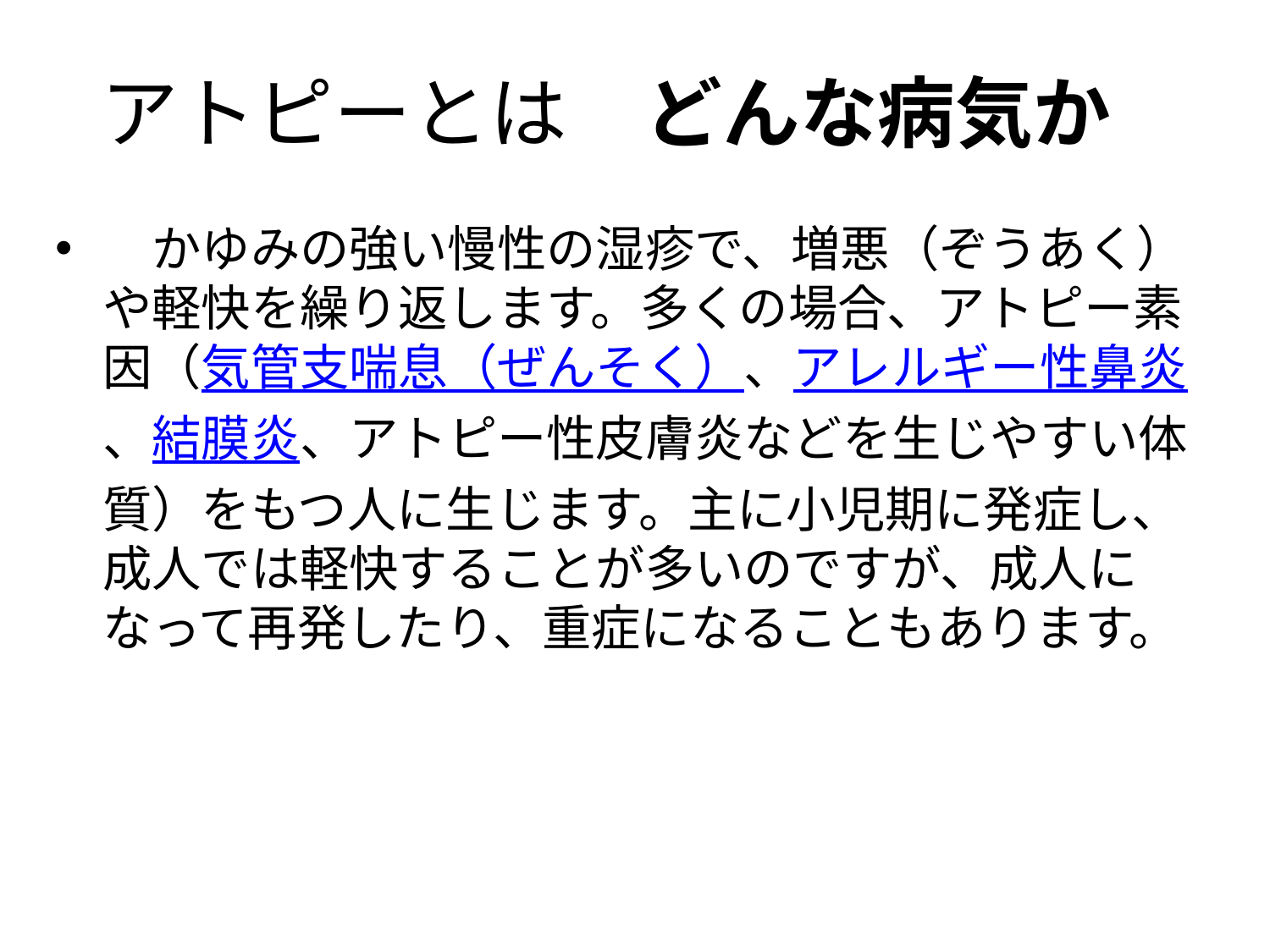

# アトピーとは　どんな病気か
　かゆみの強い慢性の湿疹で、増悪（ぞうあく）や軽快を繰り返します。多くの場合、アトピー素因（気管支喘息（ぜんそく）、アレルギー性鼻炎、結膜炎、アトピー性皮膚炎などを生じやすい体質）をもつ人に生じます。主に小児期に発症し、成人では軽快することが多いのですが、成人になって再発したり、重症になることもあります。